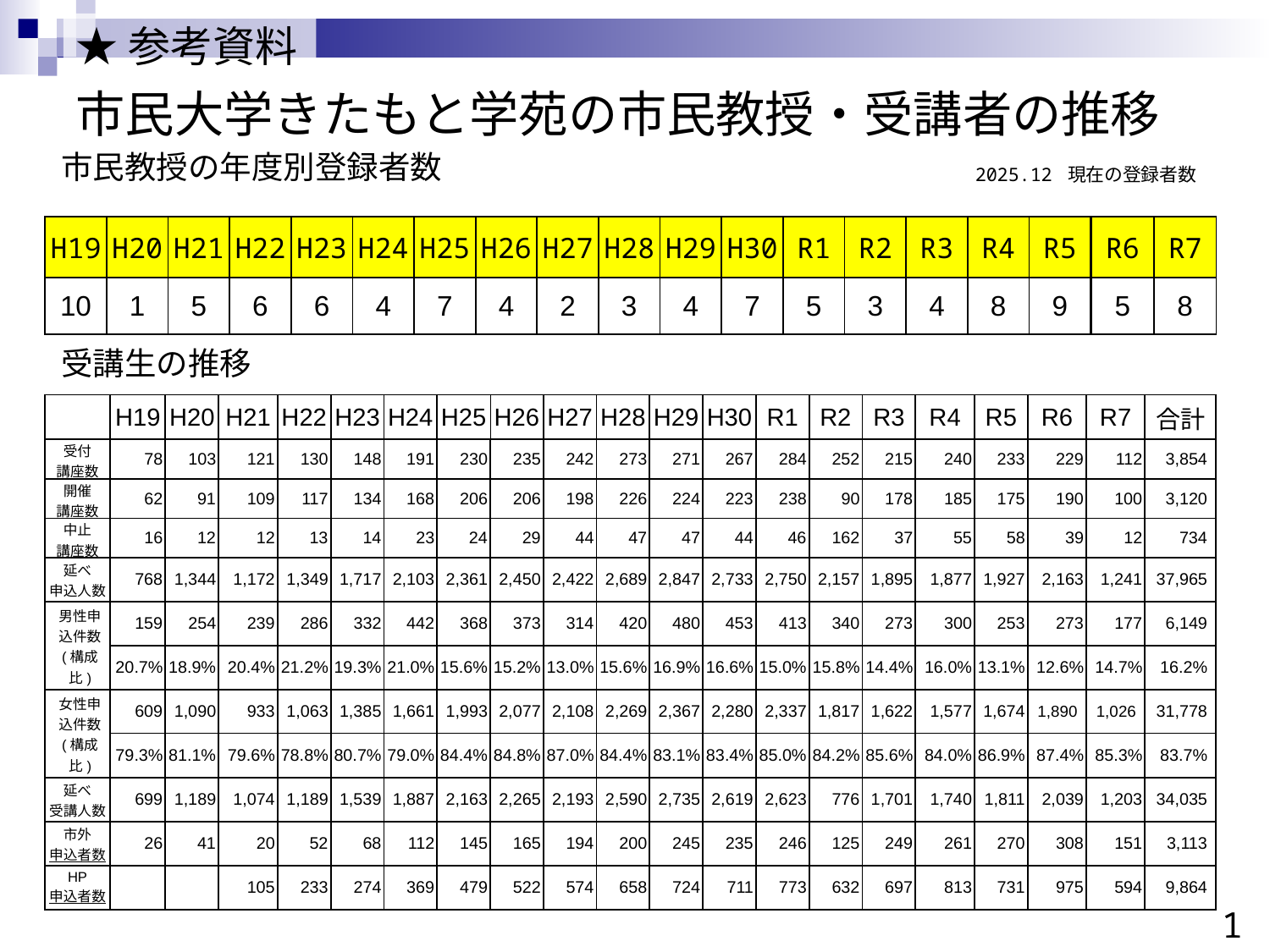

★参考資料
# 市民大学きたもと学苑の市民教授・受講者の推移
市民教授の年度別登録者数
2025.12 現在の登録者数
| H19 | H20 | H21 | H22 | H23 | H24 | H25 | H26 | H27 | H28 | H29 | H30 | R1 | R2 | R3 | R4 | R5 |
| --- | --- | --- | --- | --- | --- | --- | --- | --- | --- | --- | --- | --- | --- | --- | --- | --- |
| 10 | 1 | 5 | 6 | 6 | 4 | 7 | 4 | 2 | 3 | 4 | 7 | 5 | 3 | 4 | 8 | 9 |
| R6 |
| --- |
| 5 |
| R7 |
| --- |
| 8 |
受講生の推移
|  | H19 | H20 | H21 | H22 | H23 | H24 | H25 | H26 | H27 | H28 | H29 | H30 | R1 | R2 | R3 | R4 | R5 | R6 | R7 | 合計 |
| --- | --- | --- | --- | --- | --- | --- | --- | --- | --- | --- | --- | --- | --- | --- | --- | --- | --- | --- | --- | --- |
| 受付 講座数 | 78 | 103 | 121 | 130 | 148 | 191 | 230 | 235 | 242 | 273 | 271 | 267 | 284 | 252 | 215 | 240 | 233 | 229 | 112 | 3,854 |
| 開催 講座数 | 62 | 91 | 109 | 117 | 134 | 168 | 206 | 206 | 198 | 226 | 224 | 223 | 238 | 90 | 178 | 185 | 175 | 190 | 100 | 3,120 |
| 中止 講座数 | 16 | 12 | 12 | 13 | 14 | 23 | 24 | 29 | 44 | 47 | 47 | 44 | 46 | 162 | 37 | 55 | 58 | 39 | 12 | 734 |
| 延べ 申込人数 | 768 | 1,344 | 1,172 | 1,349 | 1,717 | 2,103 | 2,361 | 2,450 | 2,422 | 2,689 | 2,847 | 2,733 | 2,750 | 2,157 | 1,895 | 1,877 | 1,927 | 2,163 | 1,241 | 37,965 |
| 男性申込件数 (構成比) | 159 | 254 | 239 | 286 | 332 | 442 | 368 | 373 | 314 | 420 | 480 | 453 | 413 | 340 | 273 | 300 | 253 | 273 | 177 | 6,149 |
|  | 20.7% | 18.9% | 20.4% | 21.2% | 19.3% | 21.0% | 15.6% | 15.2% | 13.0% | 15.6% | 16.9% | 16.6% | 15.0% | 15.8% | 14.4% | 16.0% | 13.1% | 12.6% | 14.7% | 16.2% |
| 女性申込件数 (構成比) | 609 | 1,090 | 933 | 1,063 | 1,385 | 1,661 | 1,993 | 2,077 | 2,108 | 2,269 | 2,367 | 2,280 | 2,337 | 1,817 | 1,622 | 1,577 | 1,674 | 1,890 | 1,026 | 31,778 |
|  | 79.3% | 81.1% | 79.6% | 78.8% | 80.7% | 79.0% | 84.4% | 84.8% | 87.0% | 84.4% | 83.1% | 83.4% | 85.0% | 84.2% | 85.6% | 84.0% | 86.9% | 87.4% | 85.3% | 83.7% |
| 延べ 受講人数 | 699 | 1,189 | 1,074 | 1,189 | 1,539 | 1,887 | 2,163 | 2,265 | 2,193 | 2,590 | 2,735 | 2,619 | 2,623 | 776 | 1,701 | 1,740 | 1,811 | 2,039 | 1,203 | 34,035 |
| 市外 申込者数 | 26 | 41 | 20 | 52 | 68 | 112 | 145 | 165 | 194 | 200 | 245 | 235 | 246 | 125 | 249 | 261 | 270 | 308 | 151 | 3,113 |
| HP 申込者数 |  |  | 105 | 233 | 274 | 369 | 479 | 522 | 574 | 658 | 724 | 711 | 773 | 632 | 697 | 813 | 731 | 975 | 594 | 9,864 |
19